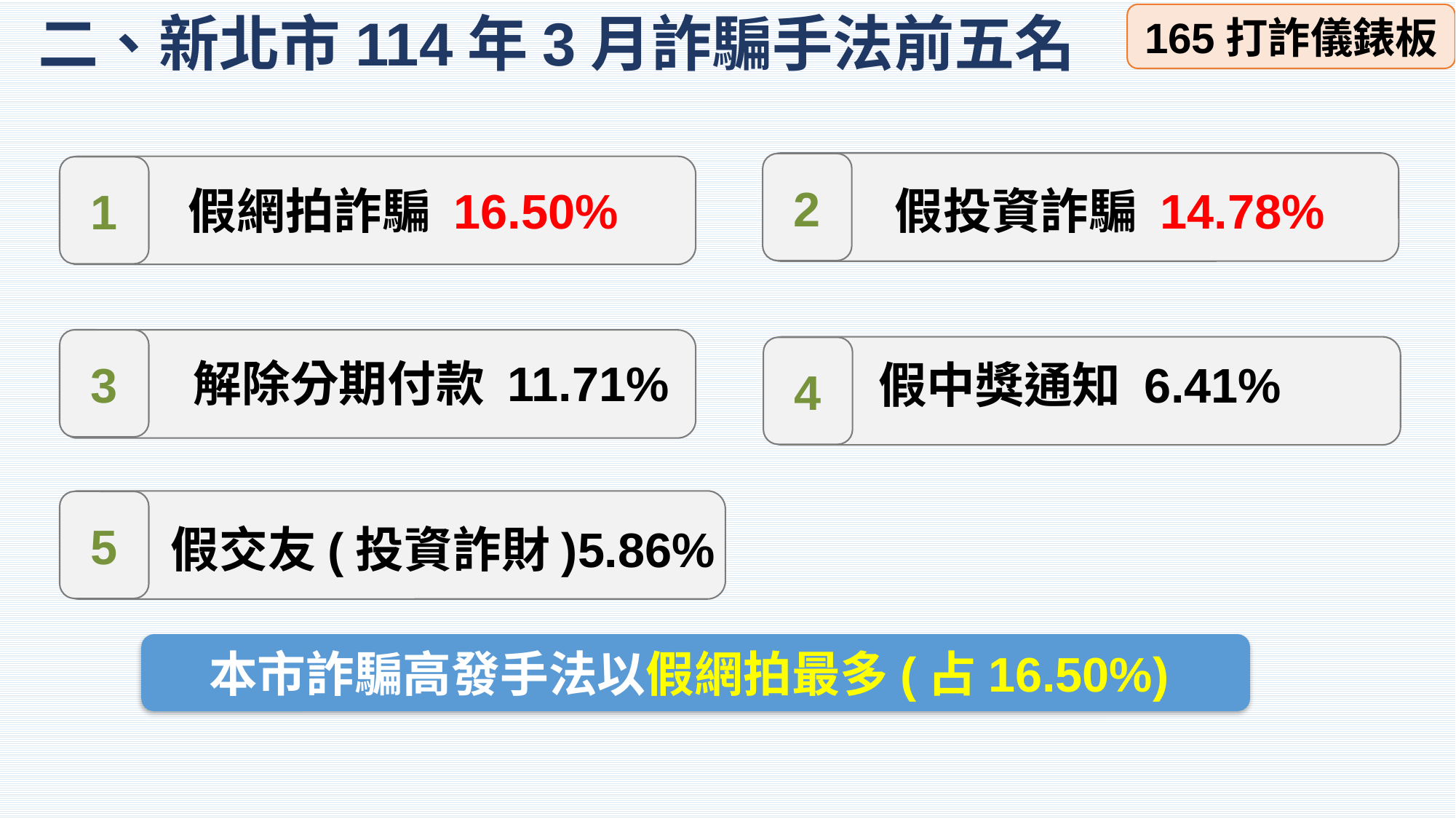

二、新北市114年3月詐騙手法前五名
165打詐儀錶板

2

1
 假投資詐騙 14.78%
假網拍詐騙 16.50%
3

4
 解除分期付款 11.71%
假中獎通知 6.41%

5
假交友(投資詐財)5.86%
本市詐騙高發手法以假網拍最多(占16.50%)